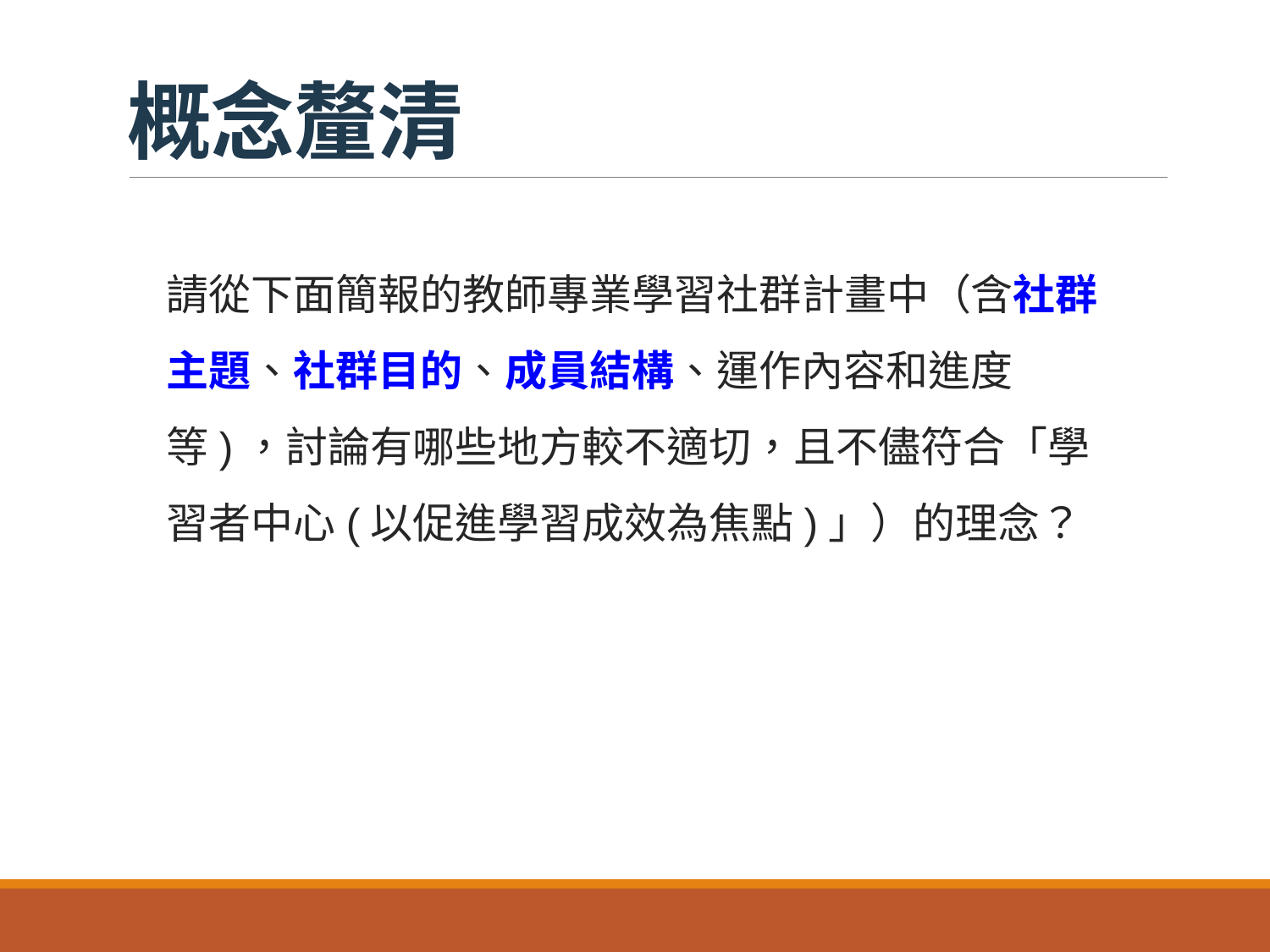

# 概念釐清
請從下面簡報的教師專業學習社群計畫中（含社群主題、社群目的、成員結構、運作內容和進度等)，討論有哪些地方較不適切，且不儘符合「學習者中心(以促進學習成效為焦點)」）的理念？